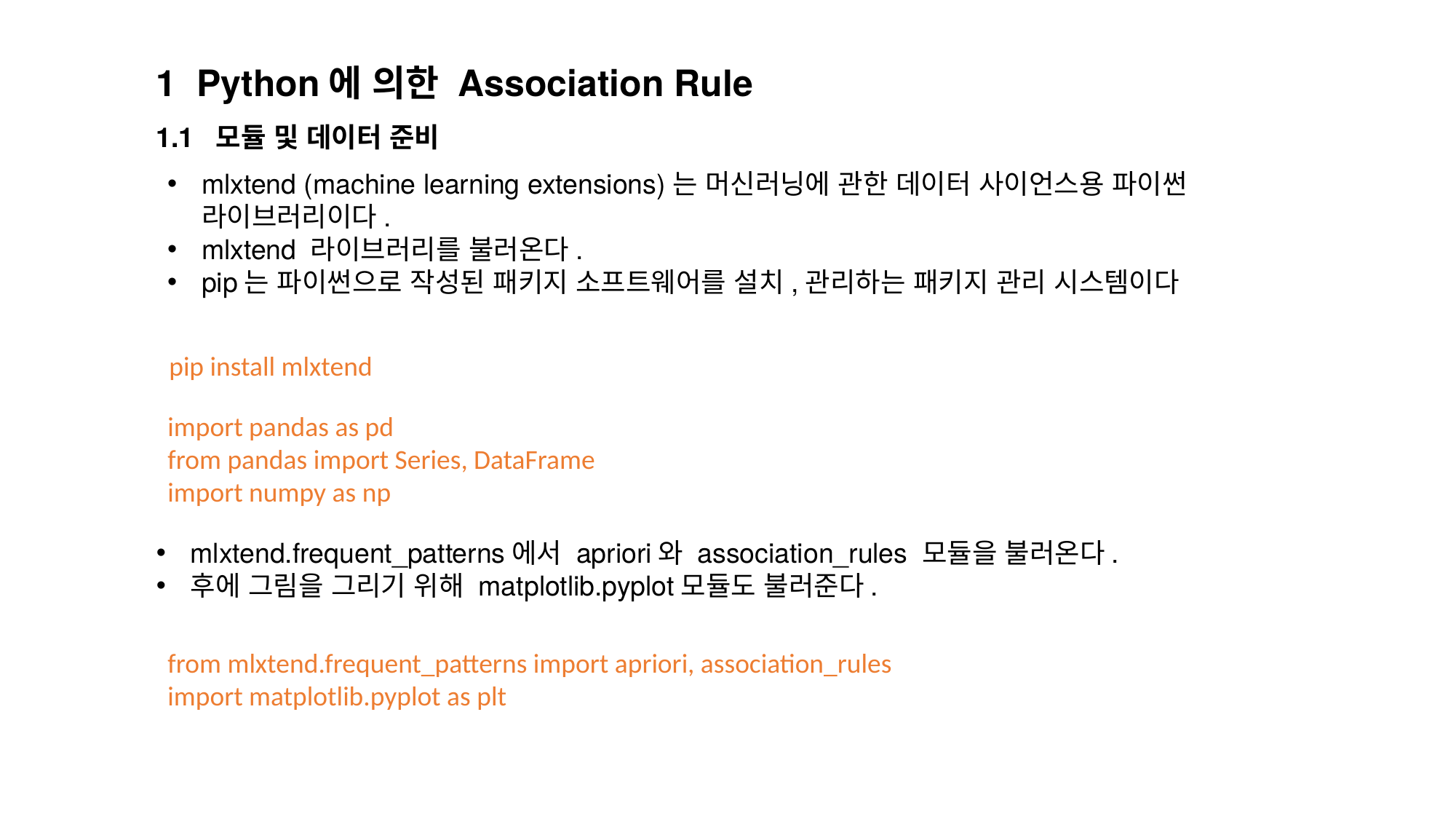

1  Python에 의한 Association Rule
1.1  모듈 및 데이터 준비
mlxtend (machine learning extensions)는 머신러닝에 관한 데이터 사이언스용 파이썬 라이브러리이다.
mlxtend 라이브러리를 불러온다.
pip는 파이썬으로 작성된 패키지 소프트웨어를 설치,관리하는 패키지 관리 시스템이다
pip install mlxtend
import pandas as pd
from pandas import Series, DataFrame
import numpy as np
mlxtend.frequent_patterns에서 apriori와 association_rules 모듈을 불러온다.
후에 그림을 그리기 위해 matplotlib.pyplot모듈도 불러준다.
from mlxtend.frequent_patterns import apriori, association_rules
import matplotlib.pyplot as plt